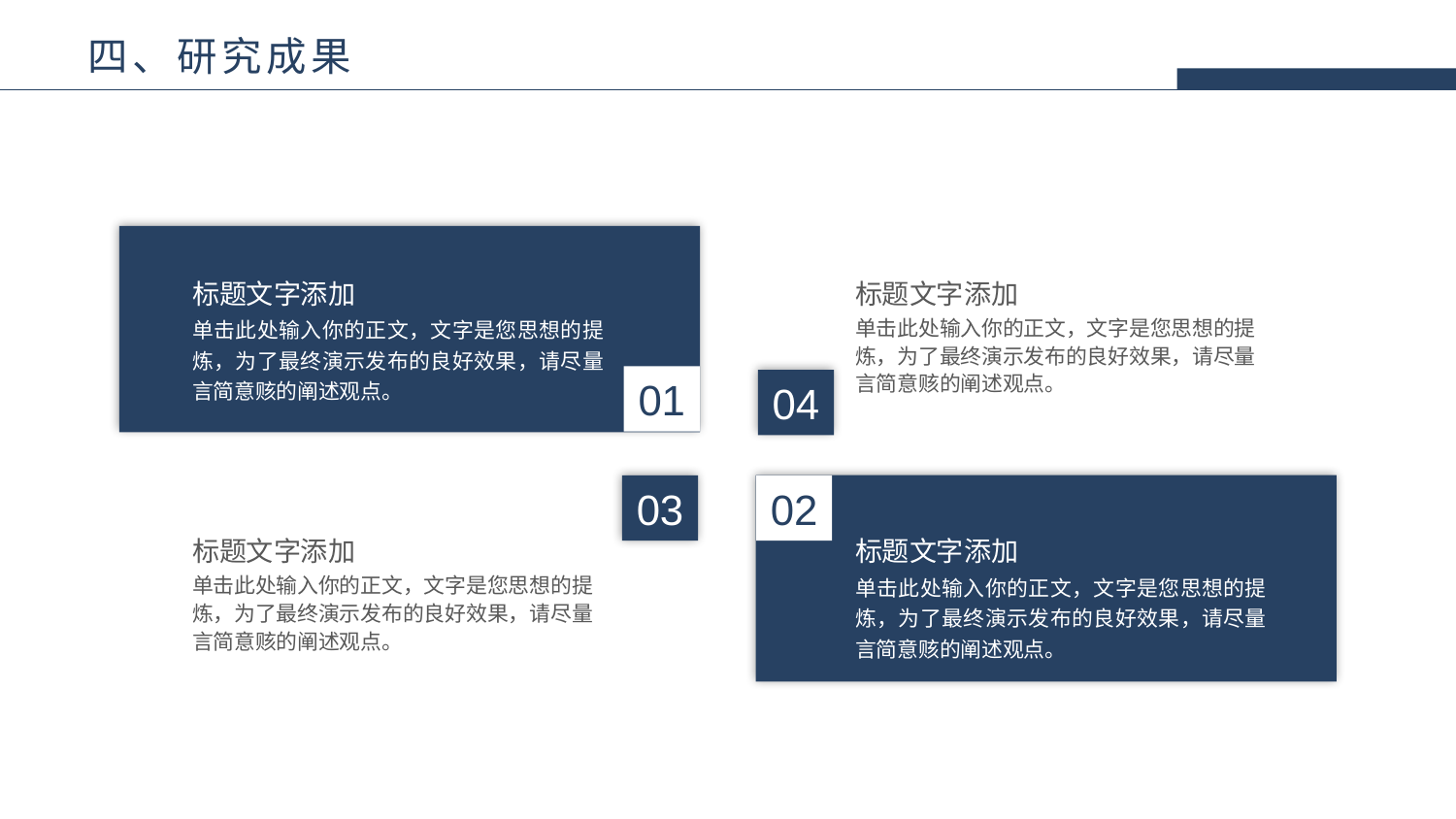

四、研究成果

标题文字添加
单击此处输入你的正文，文字是您思想的提炼，为了最终演示发布的良好效果，请尽量言简意赅的阐述观点。
01
标题文字添加
单击此处输入你的正文，文字是您思想的提炼，为了最终演示发布的良好效果，请尽量言简意赅的阐述观点。
04
03
标题文字添加
单击此处输入你的正文，文字是您思想的提炼，为了最终演示发布的良好效果，请尽量言简意赅的阐述观点。

02
标题文字添加
单击此处输入你的正文，文字是您思想的提炼，为了最终演示发布的良好效果，请尽量言简意赅的阐述观点。